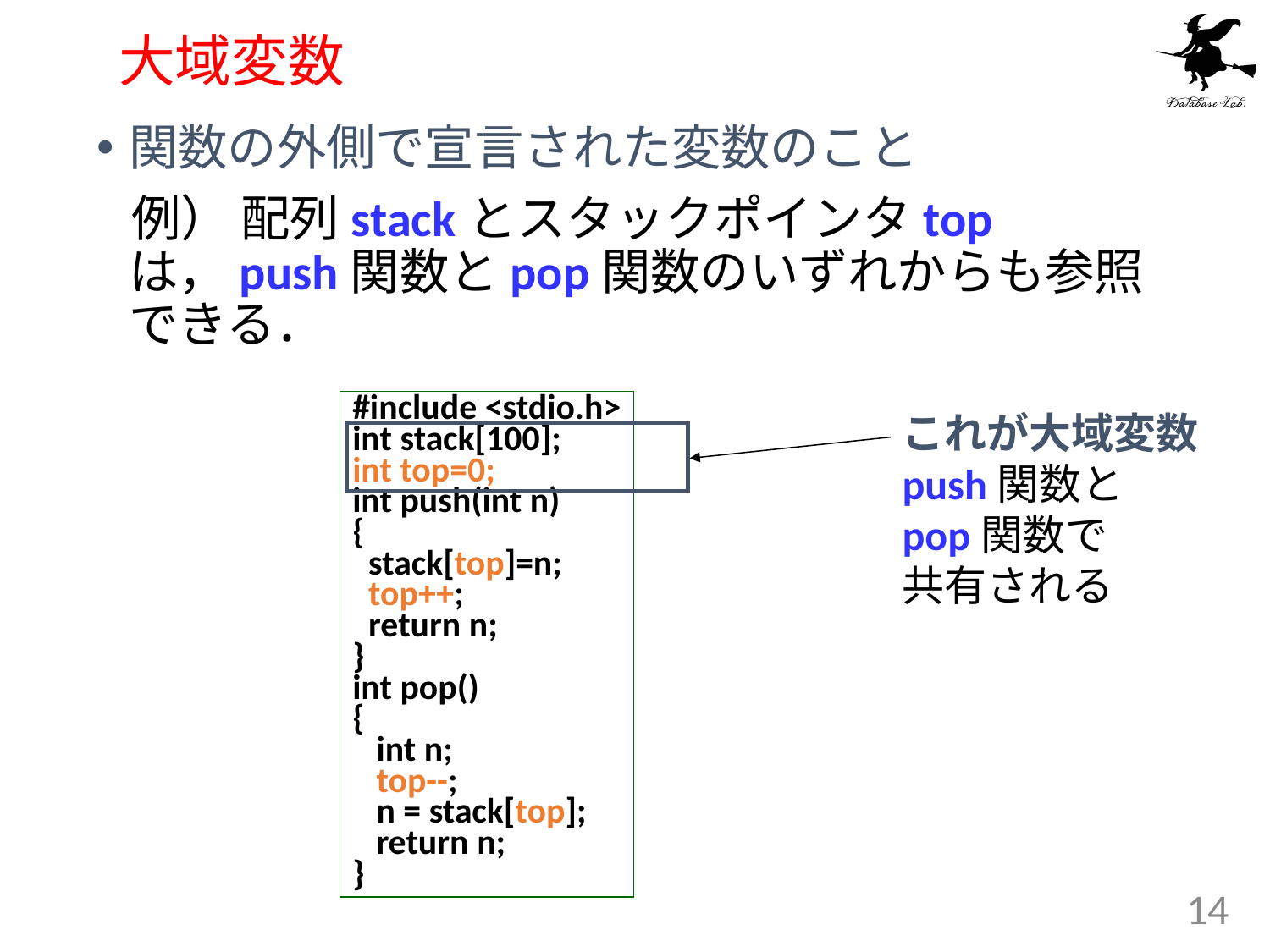

# 大域変数
関数の外側で宣言された変数のこと
  例） 配列stackとスタックポインタtopは，push関数とpop関数のいずれからも参照できる．
#include <stdio.h>
int stack[100];
int top=0;
int push(int n)
{
  stack[top]=n;
  top++;
  return n;
}
int pop()
{
   int n;
   top--;
   n = stack[top];
   return n;
}
これが大域変数
push関数と
pop関数で
共有される

14